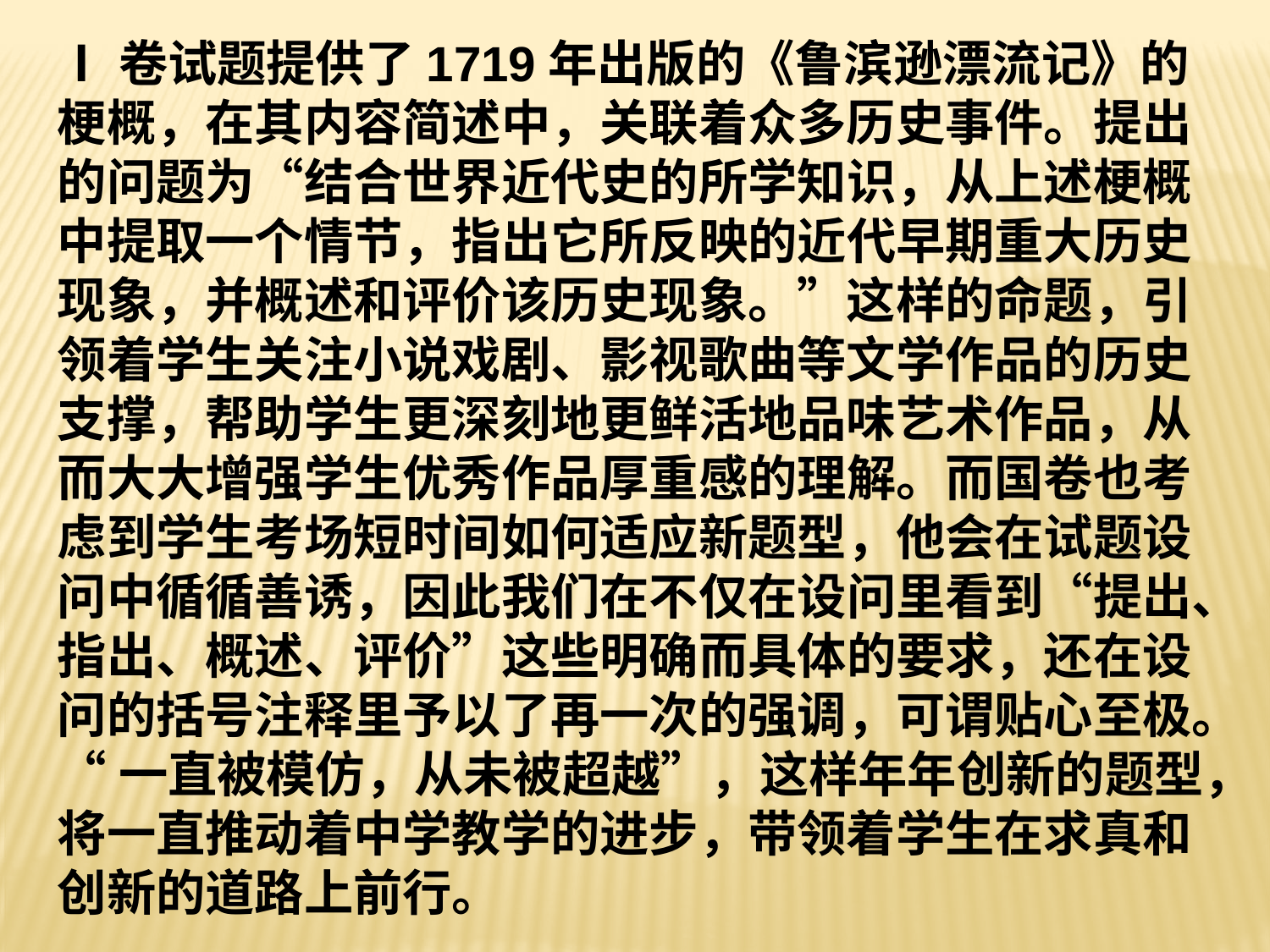

Ⅰ卷试题提供了1719年出版的《鲁滨逊漂流记》的梗概，在其内容简述中，关联着众多历史事件。提出的问题为“结合世界近代史的所学知识，从上述梗概中提取一个情节，指出它所反映的近代早期重大历史现象，并概述和评价该历史现象。”这样的命题，引领着学生关注小说戏剧、影视歌曲等文学作品的历史支撑，帮助学生更深刻地更鲜活地品味艺术作品，从而大大增强学生优秀作品厚重感的理解。而国卷也考虑到学生考场短时间如何适应新题型，他会在试题设问中循循善诱，因此我们在不仅在设问里看到“提出、指出、概述、评价”这些明确而具体的要求，还在设问的括号注释里予以了再一次的强调，可谓贴心至极。
“一直被模仿，从未被超越”，这样年年创新的题型，将一直推动着中学教学的进步，带领着学生在求真和创新的道路上前行。